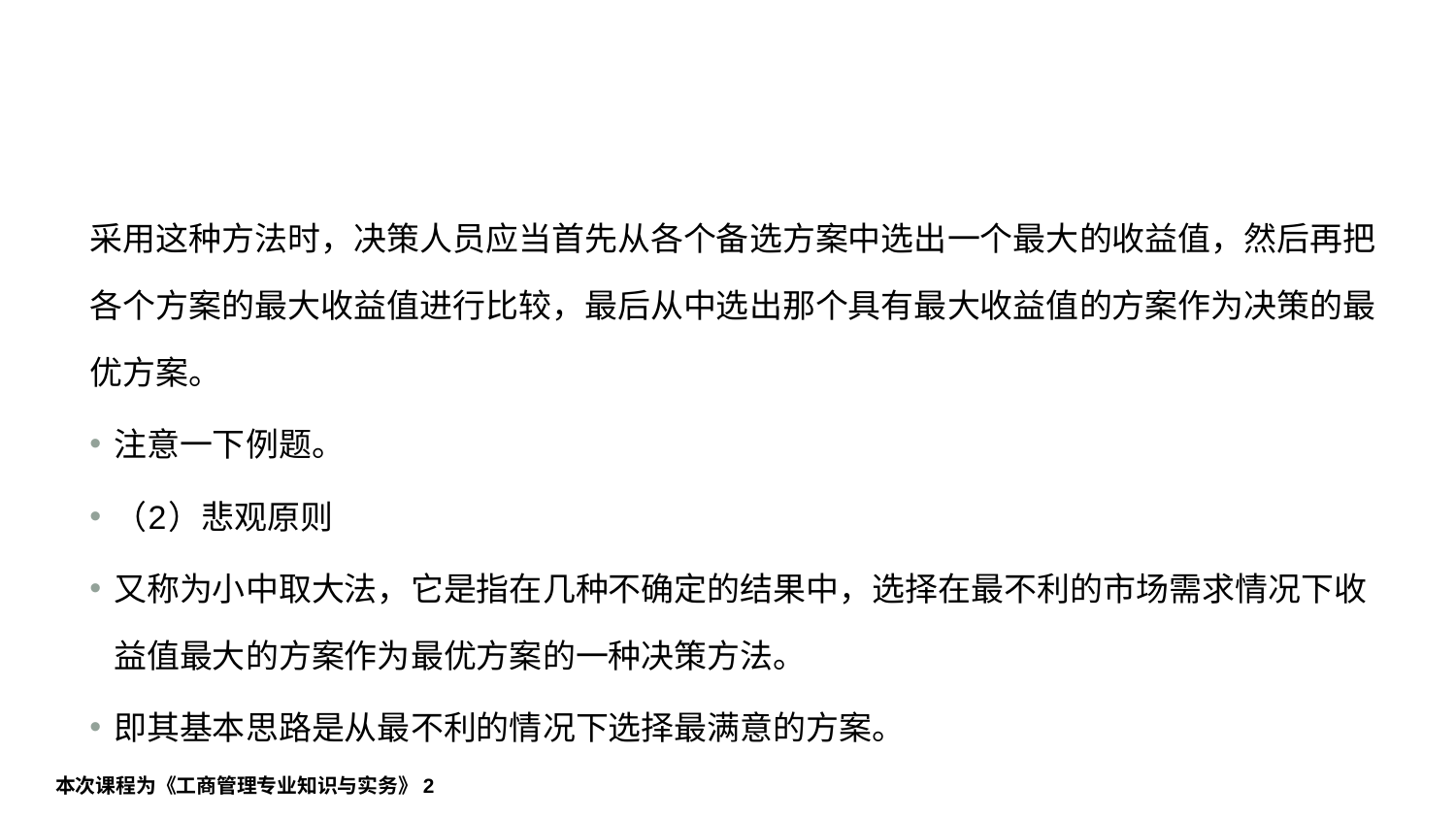

#

采用这种方法时，决策人员应当首先从各个备选方案中选出一个最大的收益值，然后再把各个方案的最大收益值进行比较，最后从中选出那个具有最大收益值的方案作为决策的最优方案。
注意一下例题。
（2）悲观原则
又称为小中取大法，它是指在几种不确定的结果中，选择在最不利的市场需求情况下收益值最大的方案作为最优方案的一种决策方法。
即其基本思路是从最不利的情况下选择最满意的方案。